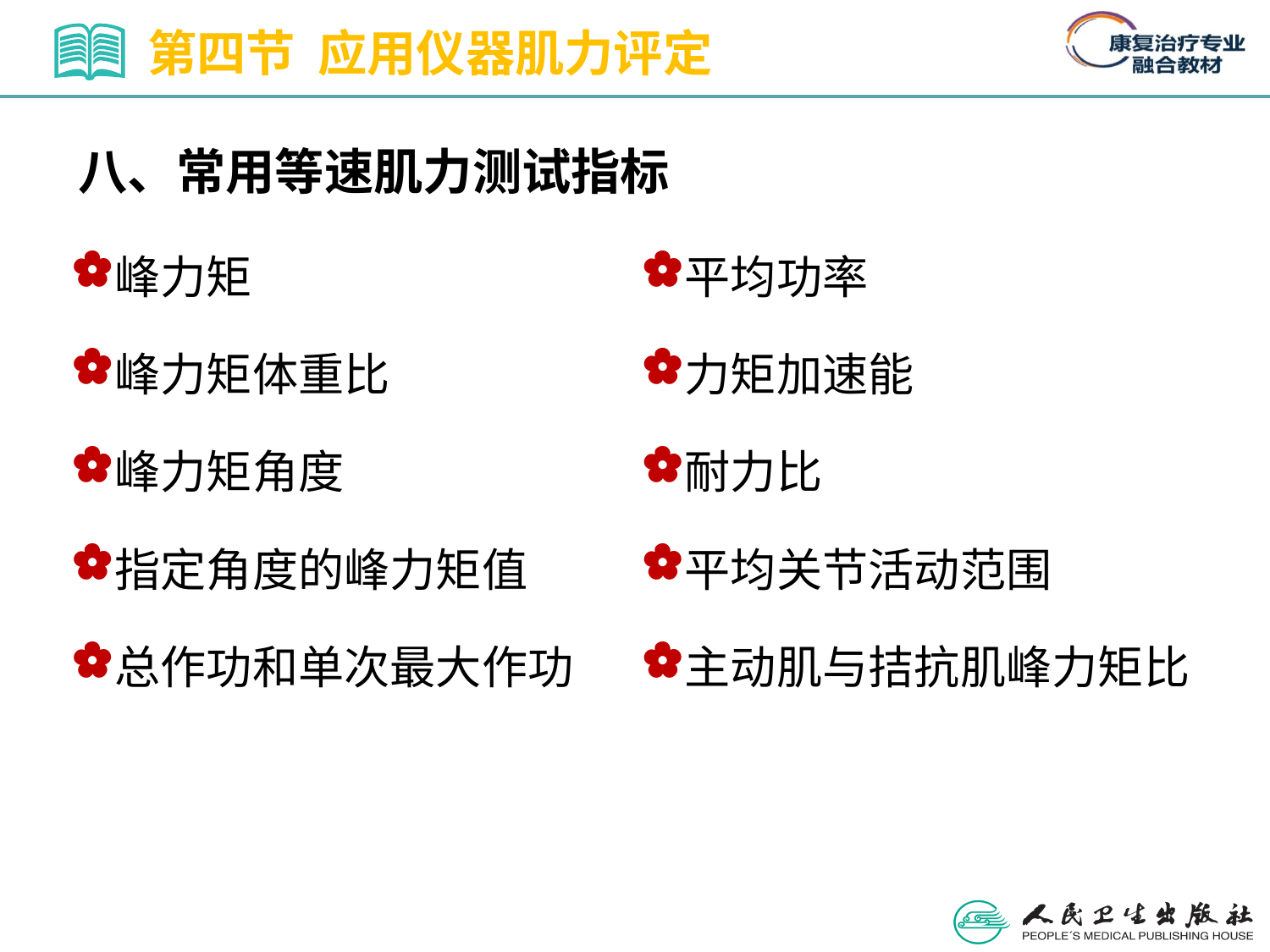

第四节  应用仪器肌力评定
八、常用等速肌力测试指标
峰力矩
峰力矩体重比
峰力矩角度
指定角度的峰力矩值
总作功和单次最大作功
平均功率
力矩加速能
耐力比
平均关节活动范围
主动肌与拮抗肌峰力矩比